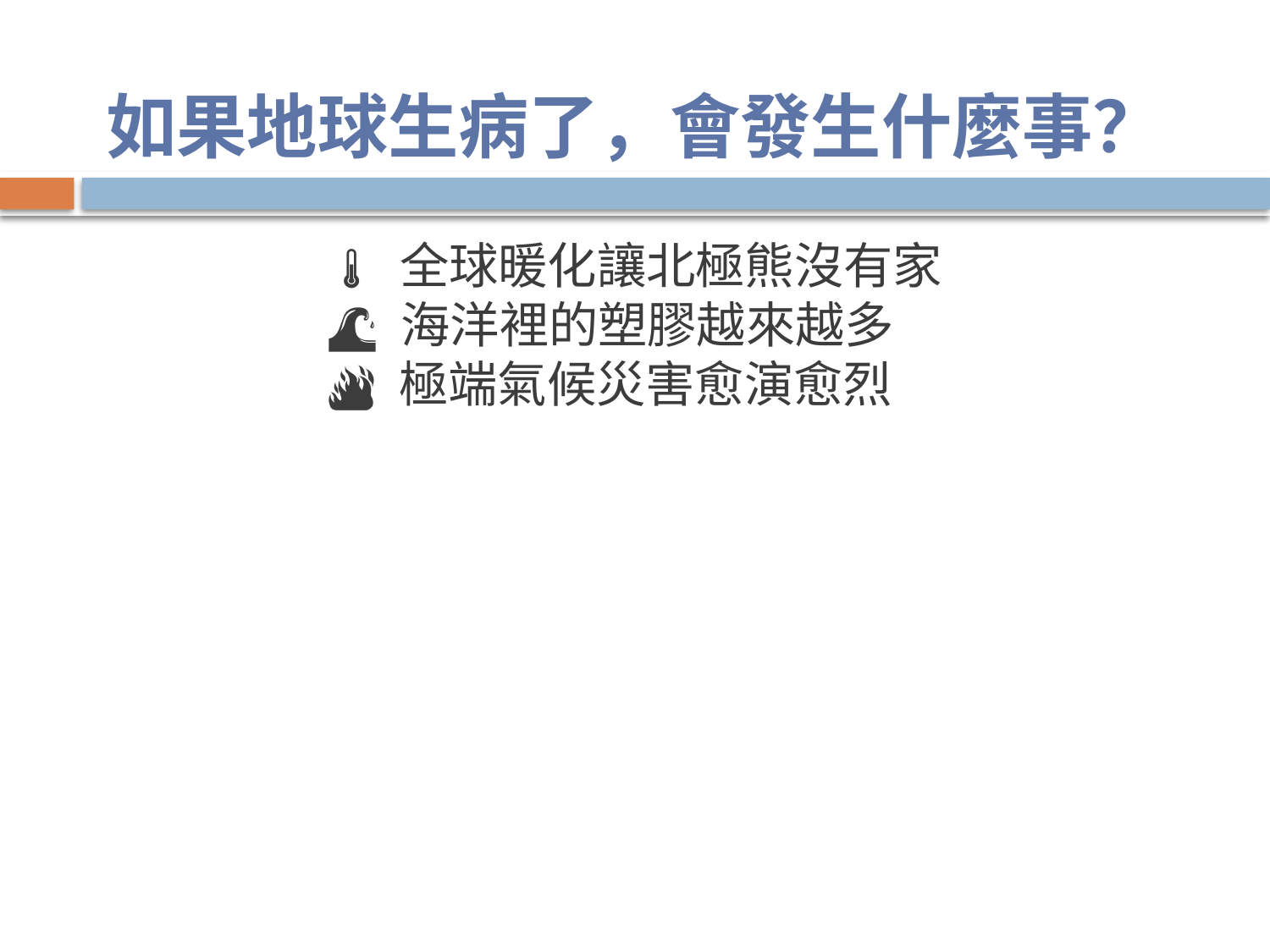

如果地球生病了，會發生什麼事？

🌡️ 全球暖化讓北極熊沒有家
🌊 海洋裡的塑膠越來越多
🔥 極端氣候災害愈演愈烈